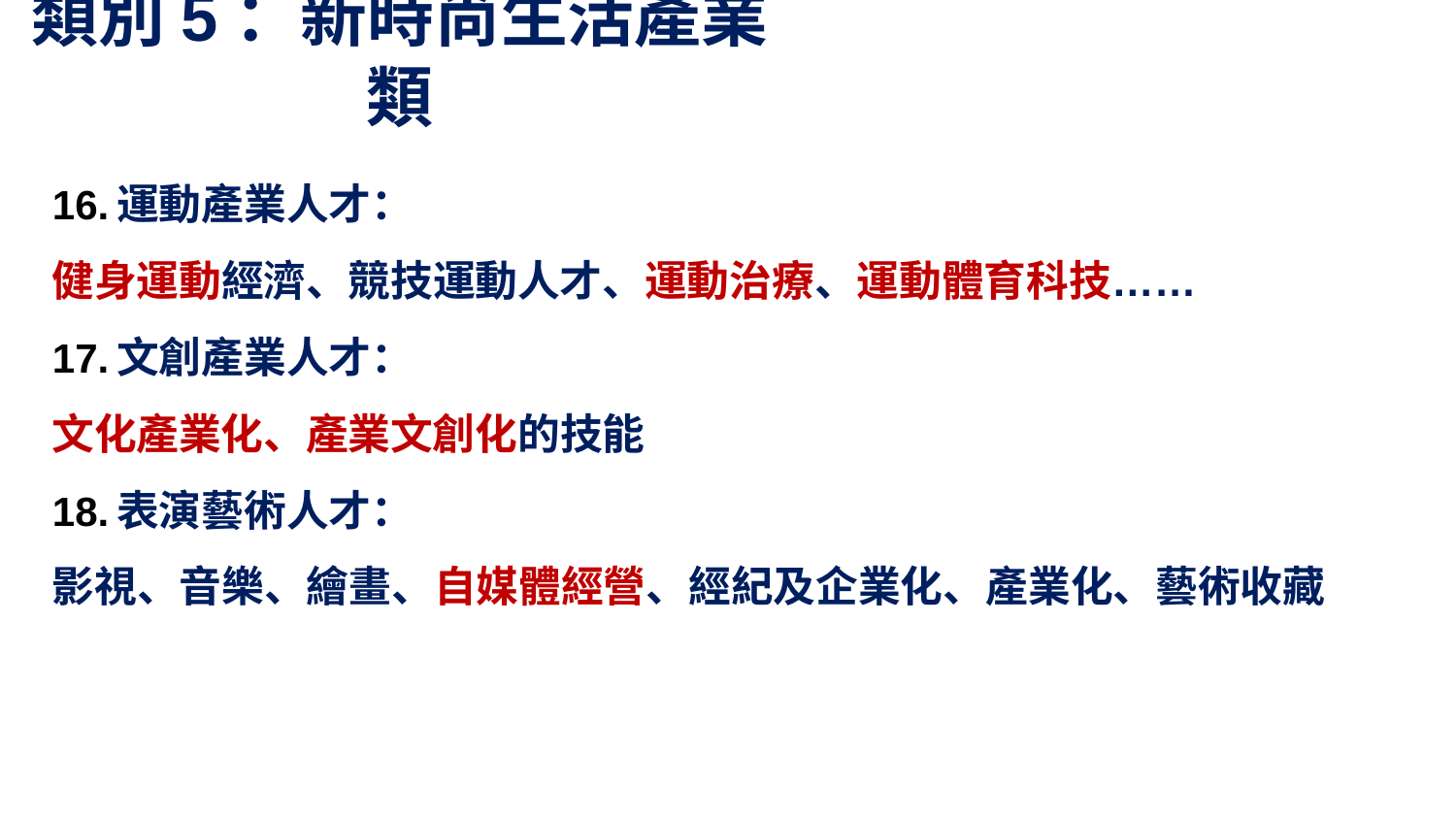

# 類別5：新時尚生活產業類
運動產業人才：
健身運動經濟、競技運動人才、運動治療、運動體育科技……
文創產業人才：
文化產業化、產業文創化的技能
表演藝術人才：
影視、音樂、繪畫、自媒體經營、經紀及企業化、產業化、藝術收藏